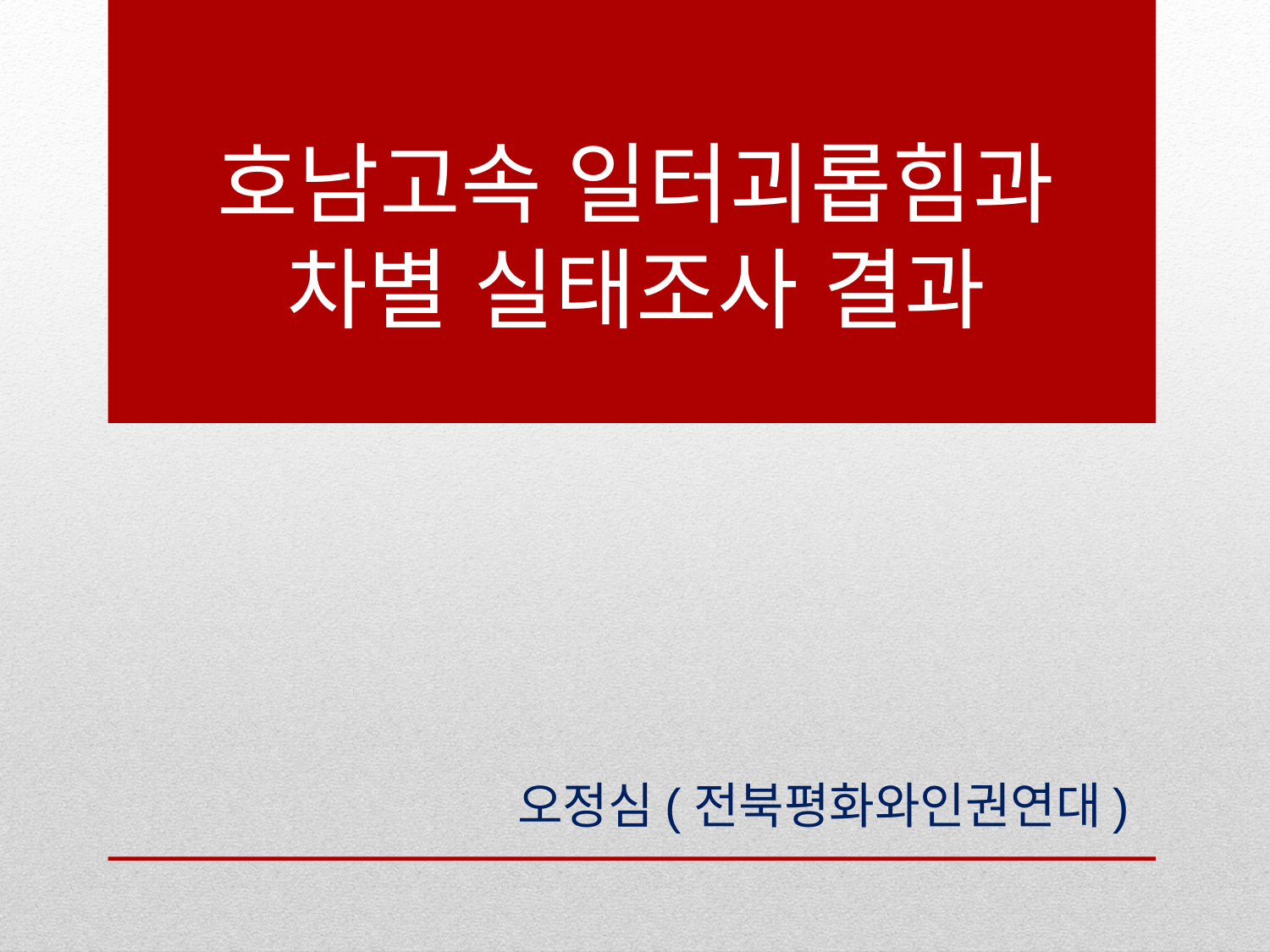

# 호남고속 일터괴롭힘과 차별 실태조사 결과
오정심(전북평화와인권연대)